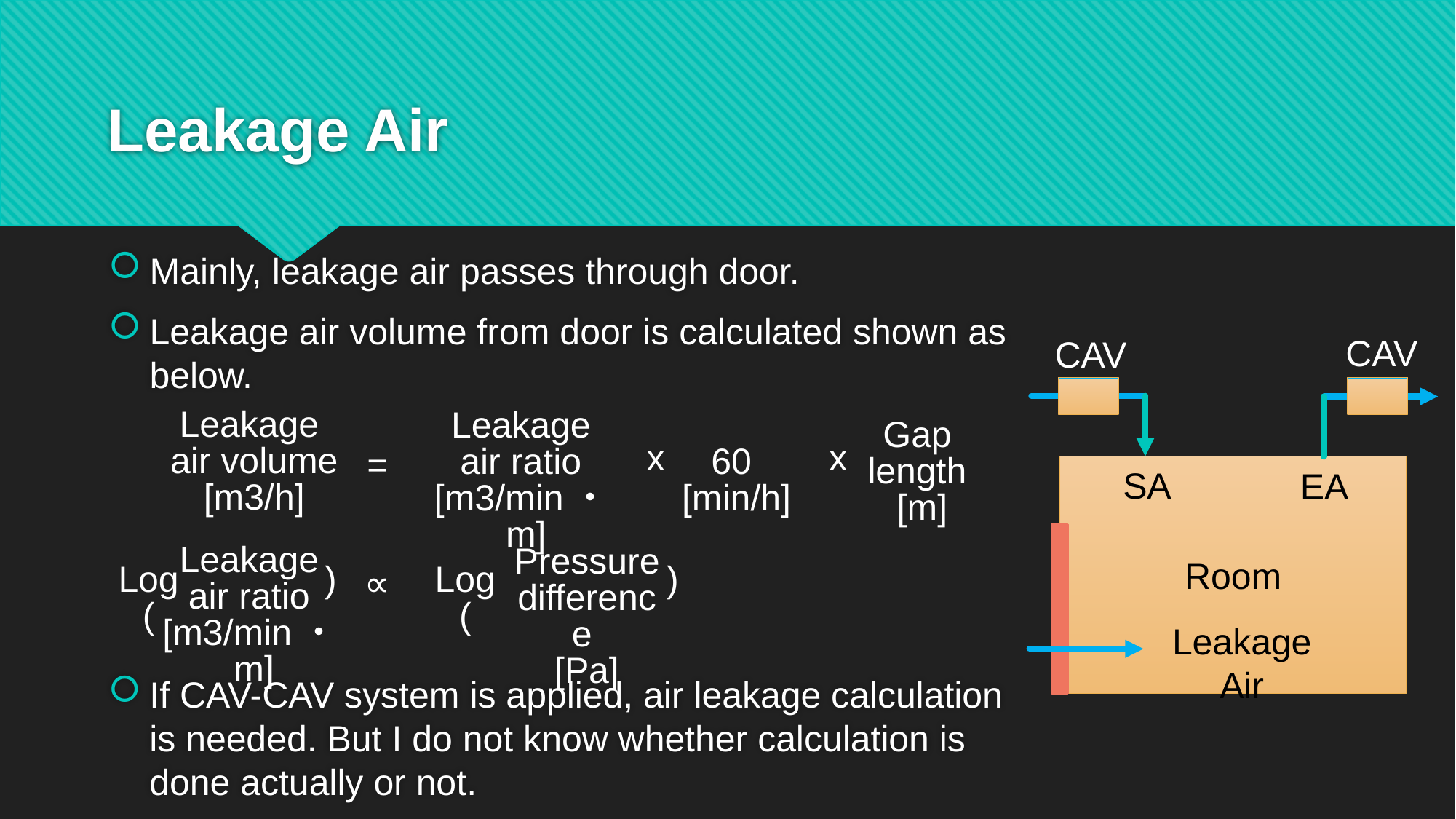

# Leakage Air
Mainly, leakage air passes through door.
Leakage air volume from door is calculated shown as below.
CAV
CAV

Leakage
air volume
[m3/h]
Leakage
air ratio
[m3/min・m]
Gap
length
[m]
x
x
60
[min/h]
=
Room
SA
EA

Leakage
air ratio
[m3/min・m]
Pressure
difference
[Pa]
Log(
)
Log(
)
∝
Leakage Air
If CAV-CAV system is applied, air leakage calculation is needed. But I do not know whether calculation is done actually or not.